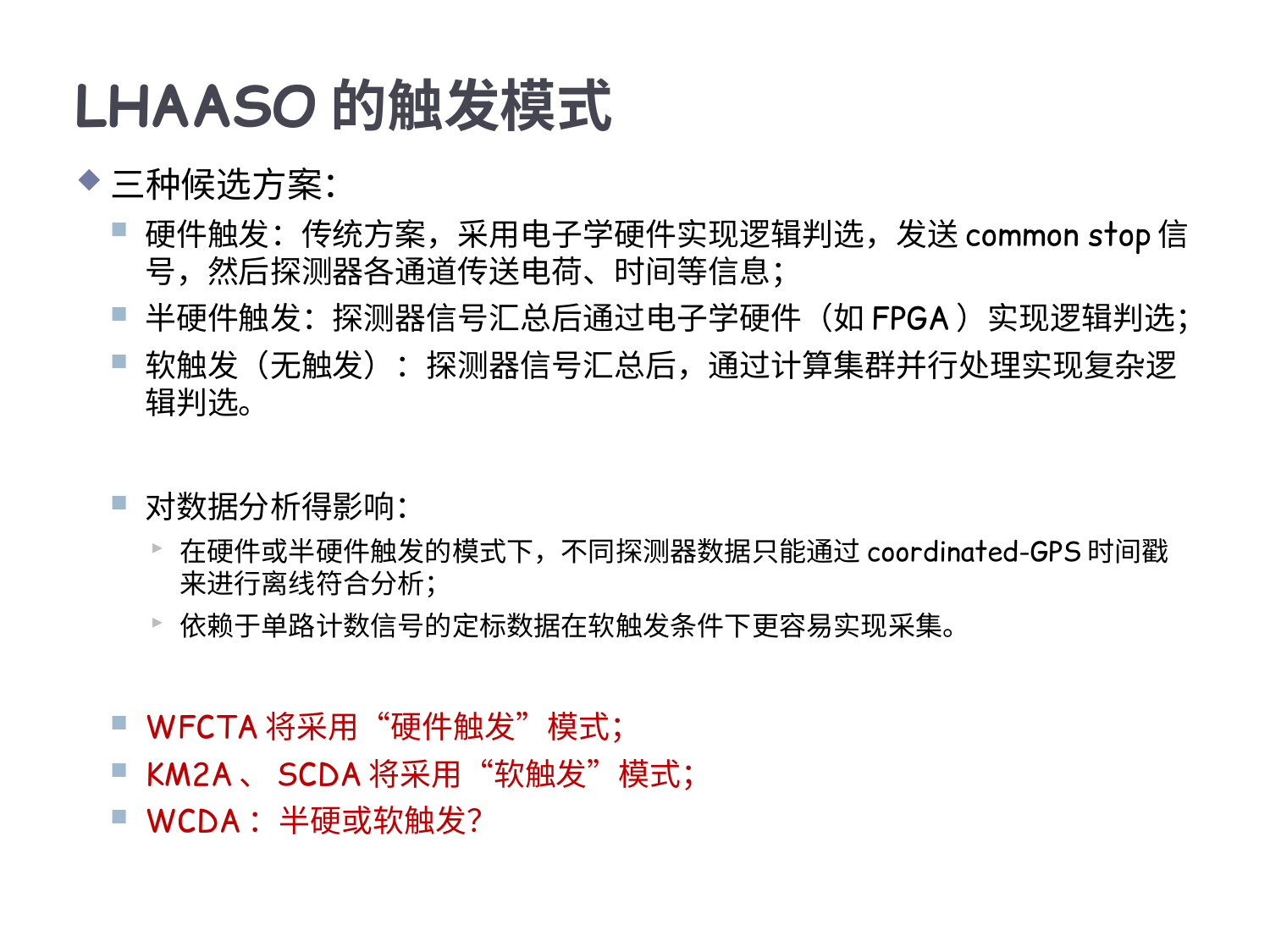

# LHAASO的触发模式
三种候选方案：
硬件触发：传统方案，采用电子学硬件实现逻辑判选，发送common stop信号，然后探测器各通道传送电荷、时间等信息；
半硬件触发：探测器信号汇总后通过电子学硬件（如FPGA）实现逻辑判选；
软触发（无触发）：探测器信号汇总后，通过计算集群并行处理实现复杂逻辑判选。

对数据分析得影响：
在硬件或半硬件触发的模式下，不同探测器数据只能通过coordinated-GPS时间戳来进行离线符合分析；
依赖于单路计数信号的定标数据在软触发条件下更容易实现采集。

WFCTA将采用“硬件触发”模式；
KM2A、SCDA将采用“软触发”模式；
WCDA：半硬或软触发？